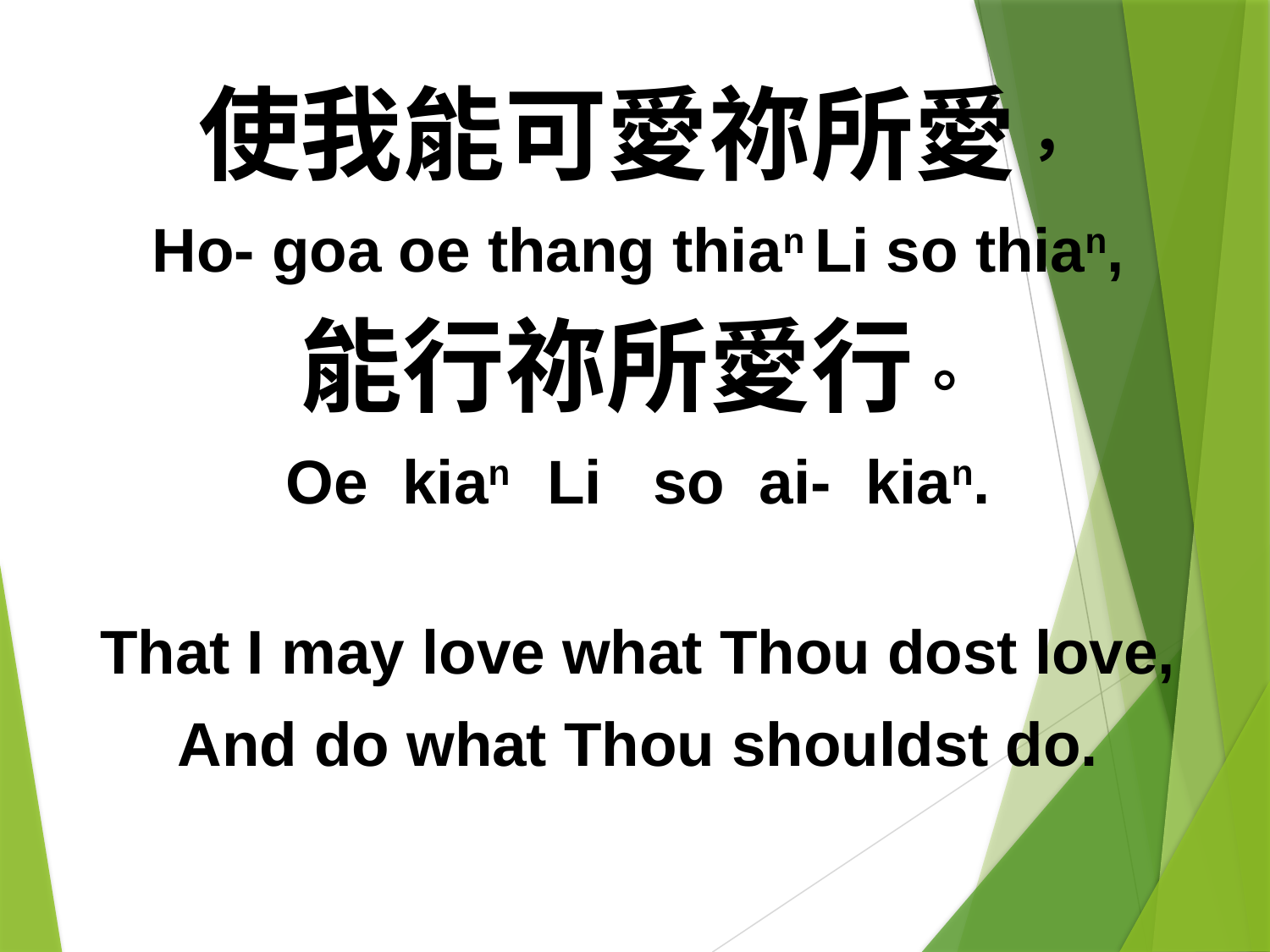

使我能可愛祢所愛，
Ho- goa oe thang thian Li so thian,
能行祢所愛行。
Oe  kian   Li   so  ai-  kian.

That I may love what Thou dost love,
And do what Thou shouldst do.